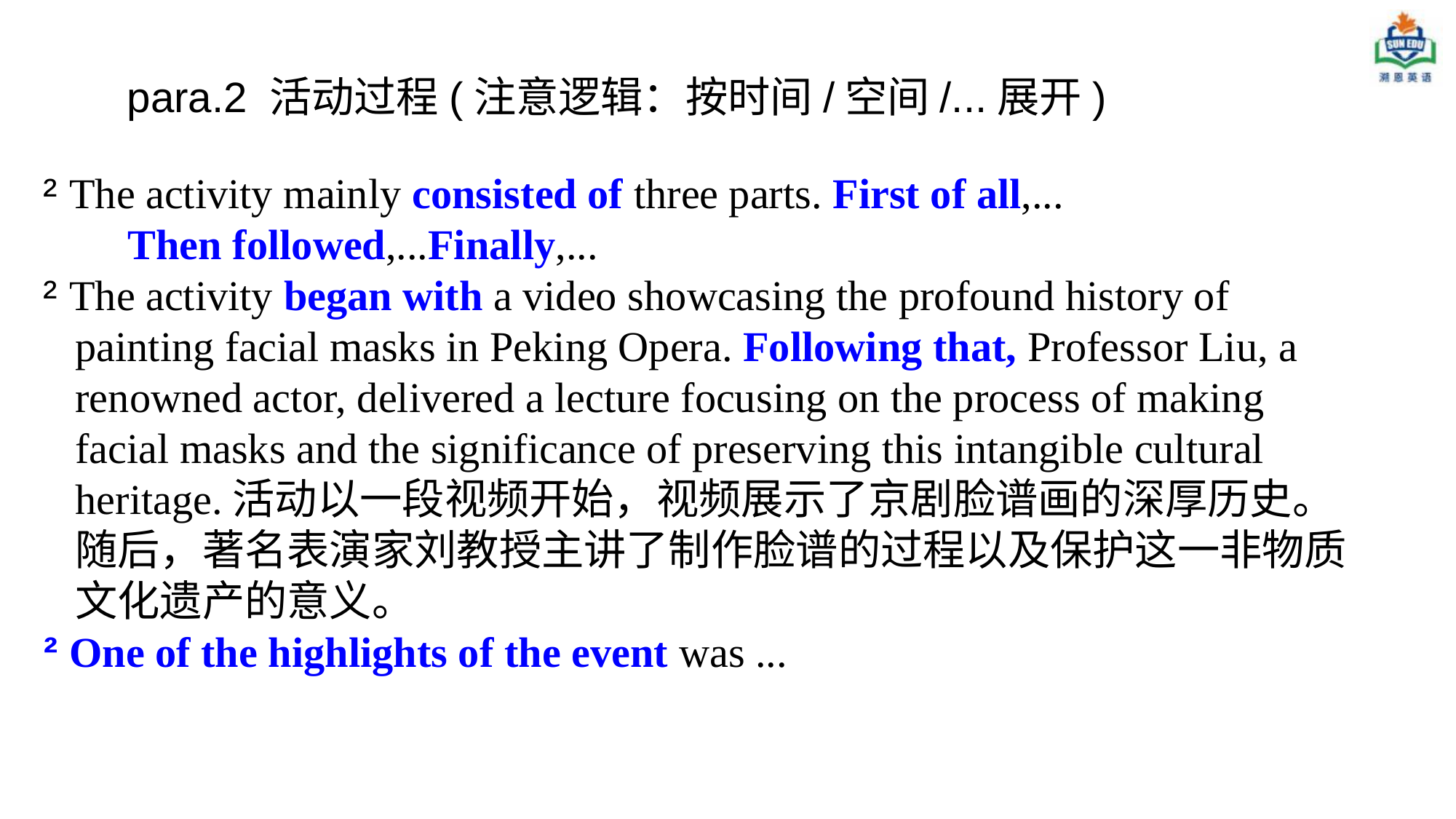

para.2 活动过程(注意逻辑：按时间/空间/...展开)

² The activity mainly consisted of three parts. First of all,...
        Then followed,...Finally,...
² The activity began with a video showcasing the profound history of painting facial masks in Peking Opera. Following that, Professor Liu, a renowned actor, delivered a lecture focusing on the process of making facial masks and the significance of preserving this intangible cultural heritage.活动以一段视频开始，视频展示了京剧脸谱画的深厚历史。随后，著名表演家刘教授主讲了制作脸谱的过程以及保护这一非物质文化遗产的意义。
² One of the highlights of the event was ...